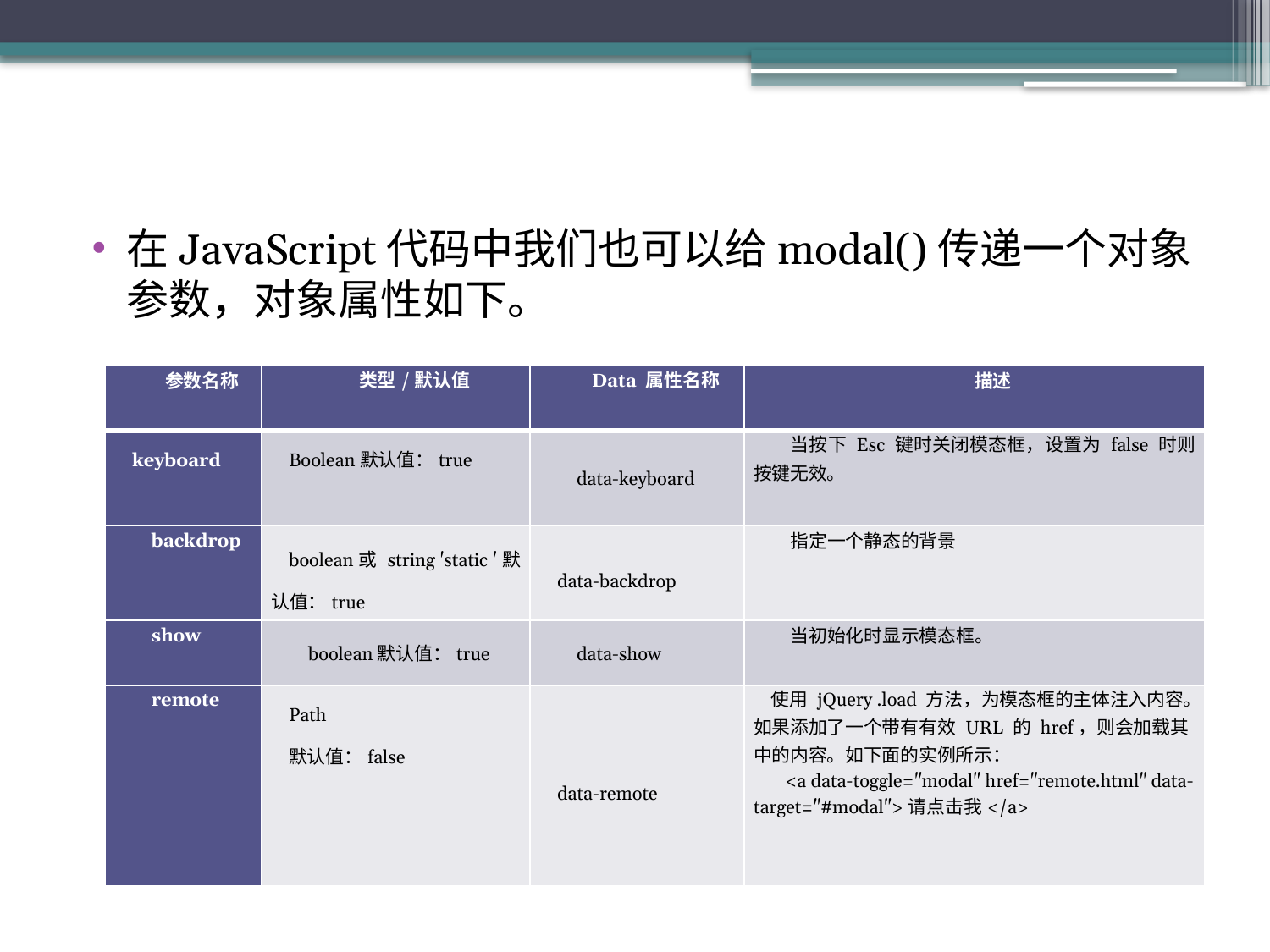

#
在JavaScript代码中我们也可以给modal()传递一个对象参数，对象属性如下。

| 参数名称 | 类型/默认值 | Data 属性名称 | 描述 |
| --- | --- | --- | --- |
| keyboard | Boolean默认值：true | data-keyboard | 当按下 Esc 键时关闭模态框，设置为 false 时则按键无效。 |
| backdrop | boolean或 string 'static '默认值：true | data-backdrop | 指定一个静态的背景 |
| show | boolean默认值：true | data-show | 当初始化时显示模态框。 |
| remote | Path 默认值：false | data-remote | 使用 jQuery .load 方法，为模态框的主体注入内容。如果添加了一个带有有效 URL 的 href，则会加载其中的内容。如下面的实例所示： <a data-toggle="modal" href="remote.html" data-target="#modal">请点击我</a> |